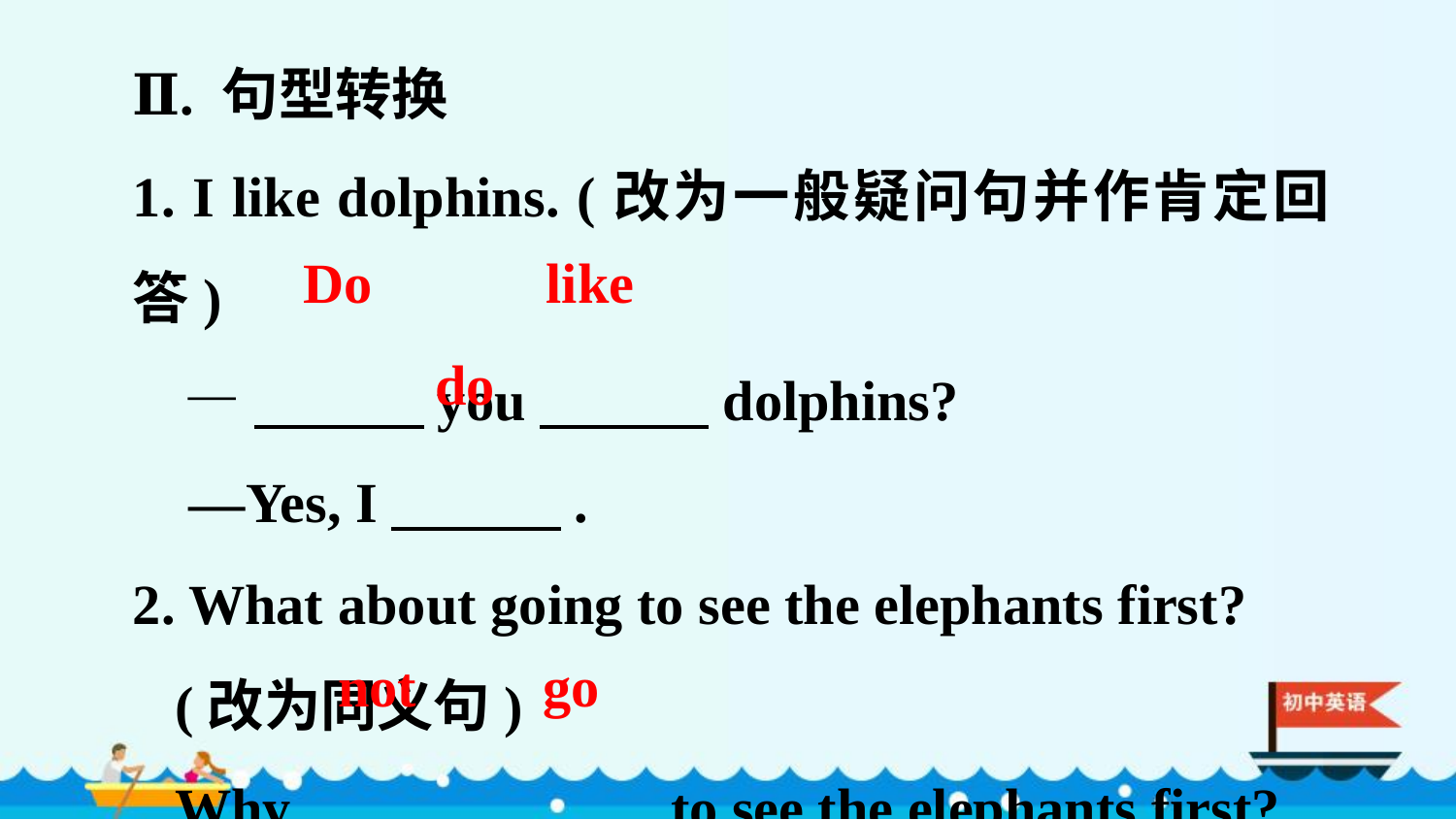

Ⅱ. 句型转换
1. I like dolphins. (改为一般疑问句并作肯定回答)
    —　　　you　　　dolphins?
    —Yes, I　　　.
2. What about going to see the elephants first?
   (改为同义句)
   Why　　　 　　　to see the elephants first?
Do
like
do
not         go